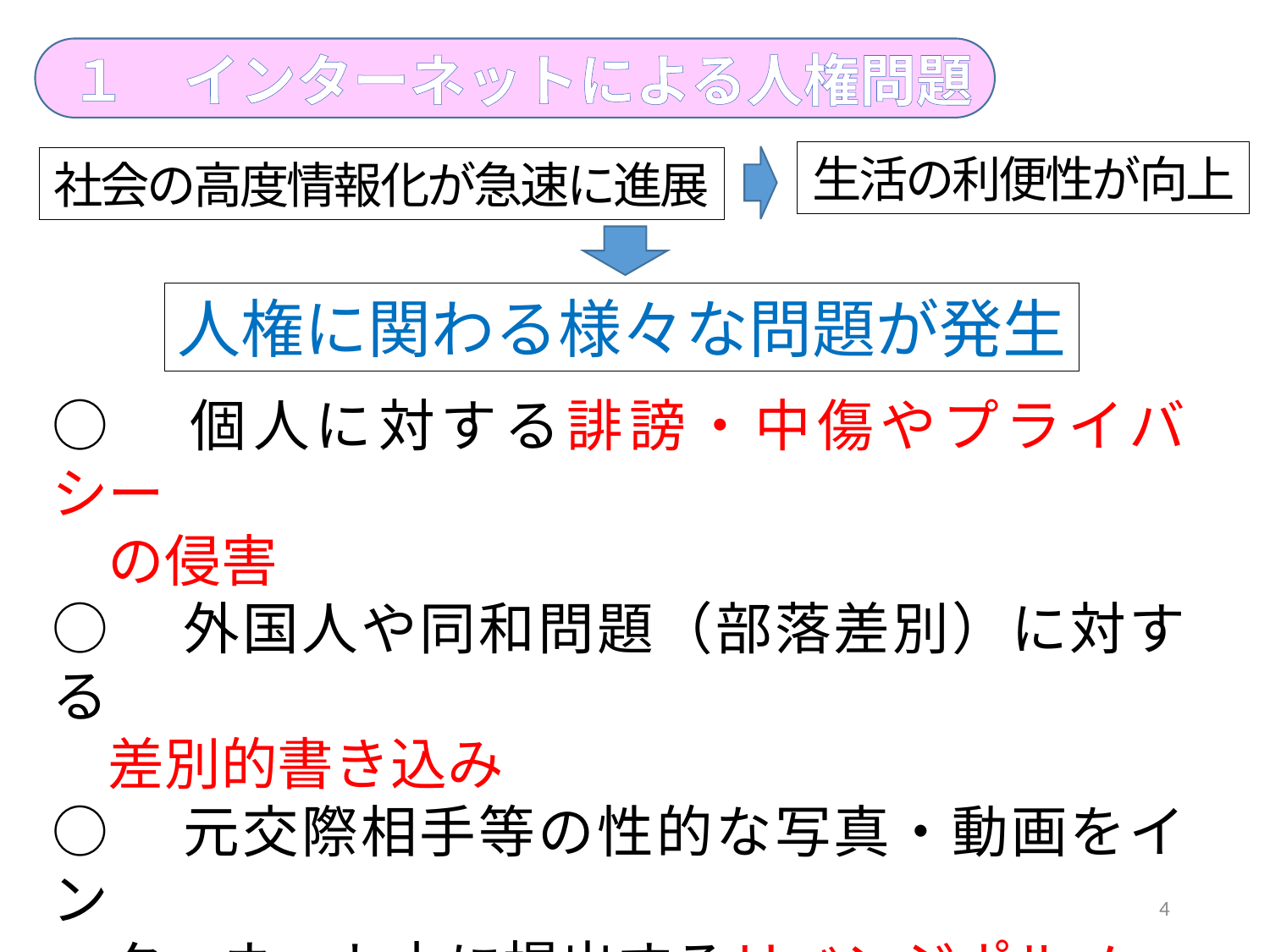

１　インターネットによる人権問題
生活の利便性が向上

社会の高度情報化が急速に進展

人権に関わる様々な問題が発生
○　個人に対する誹謗・中傷やプライバシー
　の侵害
○　外国人や同和問題（部落差別）に対する
　差別的書き込み
○　元交際相手等の性的な写真・動画をイン
　ターネット上に掲出するリベンジポルノ
○　性的画像を自画撮りさせて送らせる児童
　ポルノの性的暴力
4